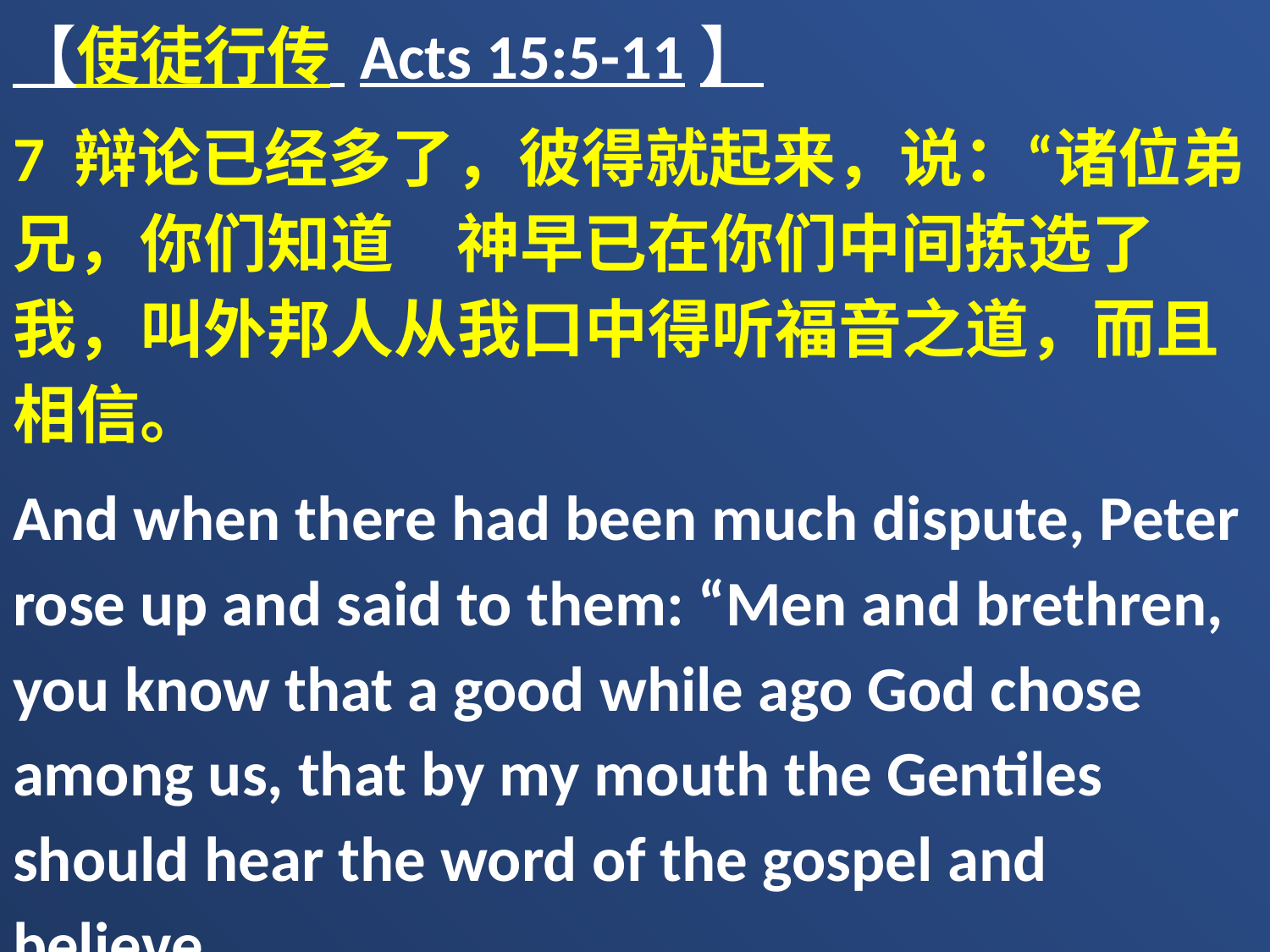

【使徒行传 Acts 15:5-11】
7 辩论已经多了，彼得就起来，说：“诸位弟兄，你们知道　神早已在你们中间拣选了我，叫外邦人从我口中得听福音之道，而且相信。
And when there had been much dispute, Peter rose up and said to them: “Men and brethren, you know that a good while ago God chose among us, that by my mouth the Gentiles should hear the word of the gospel and believe.